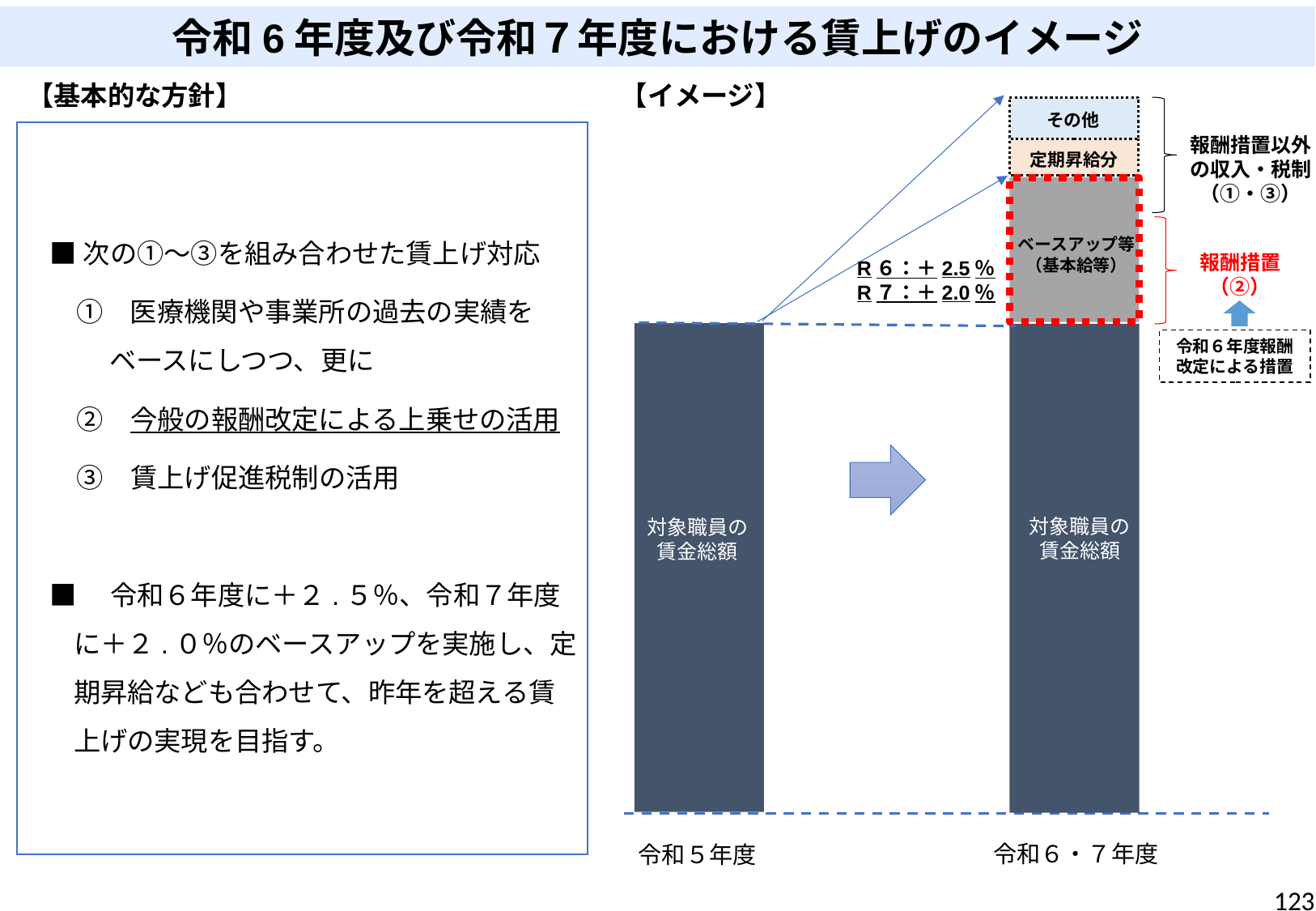

令和6年度及び令和７年度における賃上げのイメージ
【基本的な方針】
【イメージ】

令和５年度
対象職員の
賃金総額

その他
■次の①～③を組み合わせた賃上げ対応
　①　医療機関や事業所の過去の実績をベースにしつつ、更に
　②　今般の報酬改定による上乗せの活用
　③　賃上げ促進税制の活用

■　令和６年度に＋２.５％、令和７年度に＋２.０％のベースアップを実施し、定期昇給なども合わせて、昨年を超える賃上げの実現を目指す。
報酬措置以外
の収入・税制
（①・③）

定期昇給分

ベースアップ等
（基本給等）
報酬措置
（②）
R６：＋2.5％
R７：＋2.0％

令和６・７年度
令和６年度報酬改定による措置

対象職員の
賃金総額
対象職員の
賃金総額
123